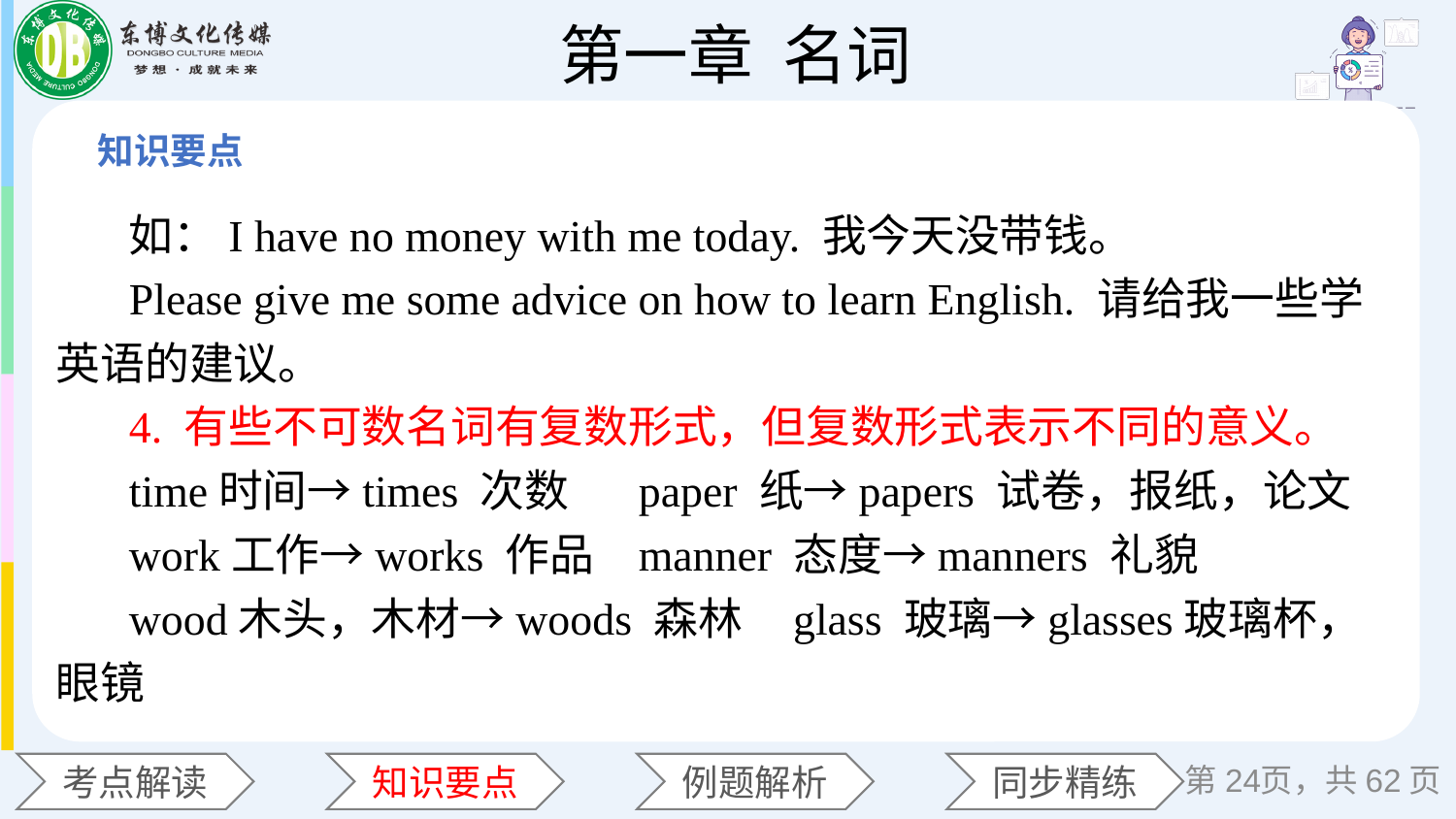

如：I have no money with me today. 我今天没带钱。
Please give me some advice on how to learn English. 请给我一些学英语的建议。
4. 有些不可数名词有复数形式，但复数形式表示不同的意义。
time时间→times 次数    	paper 纸→papers 试卷，报纸，论文
work工作→works 作品    	manner 态度→manners 礼貌
wood木头，木材→woods 森林    glass 玻璃→glasses玻璃杯，眼镜
第24页，共62页